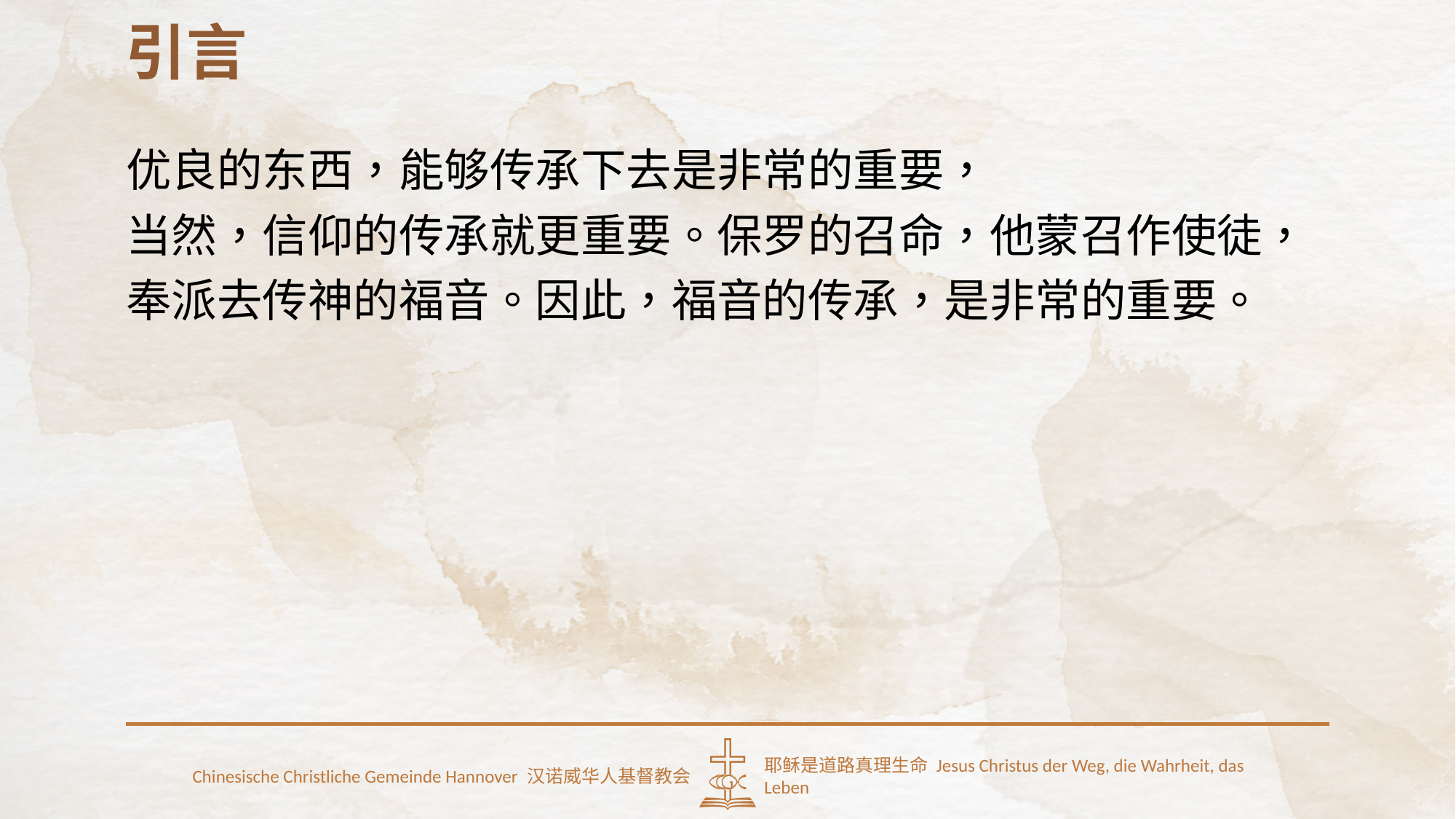

引言
优良的东西，能够传承下去是非常的重要，
当然，信仰的传承就更重要。保罗的召命，他蒙召作使徒，奉派去传神的福音。因此，福音的传承，是非常的重要。